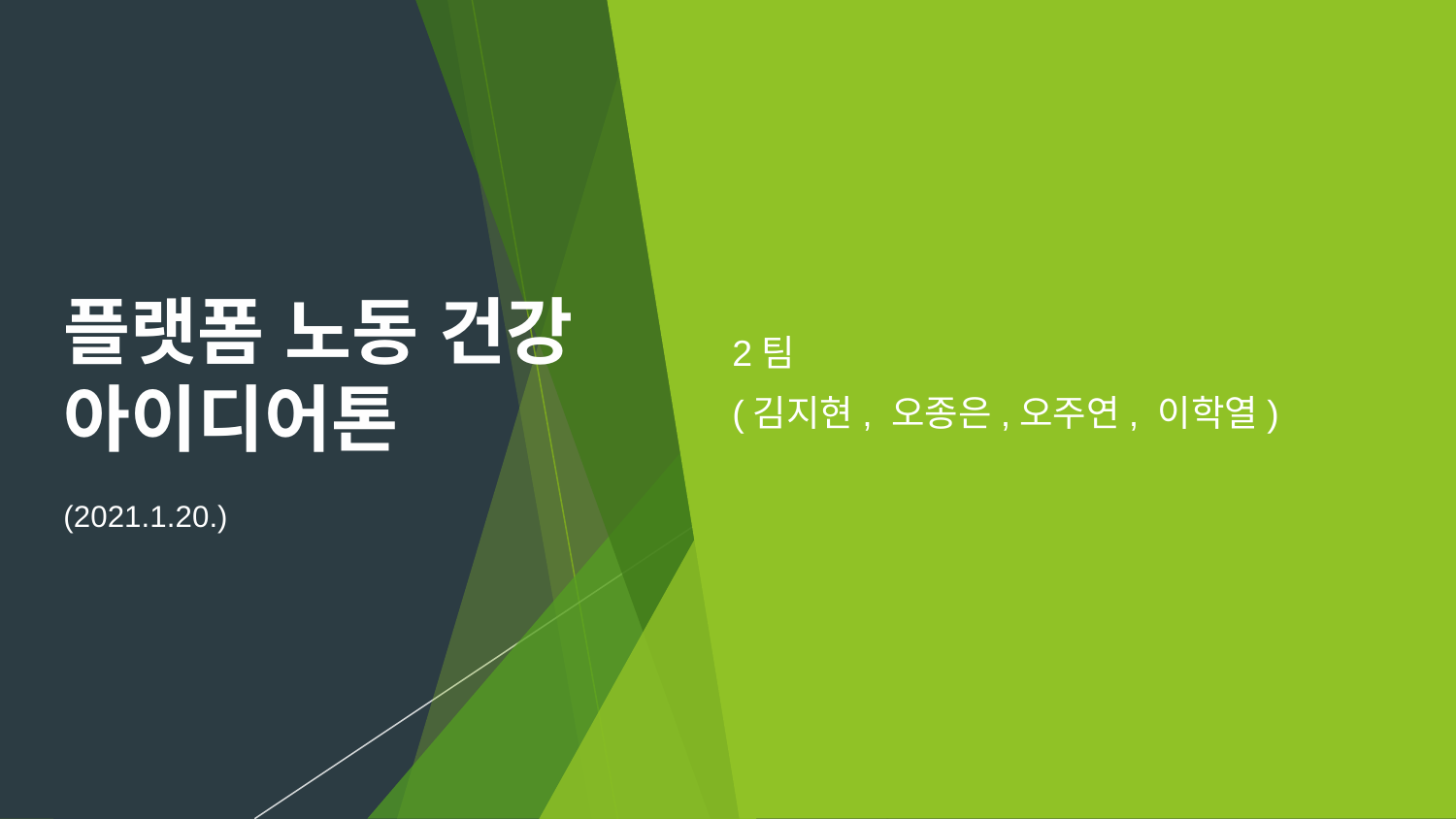

2팀
(김지현, 오종은,오주연, 이학열)
# 플랫폼 노동 건강
아이디어톤
(2021.1.20.)